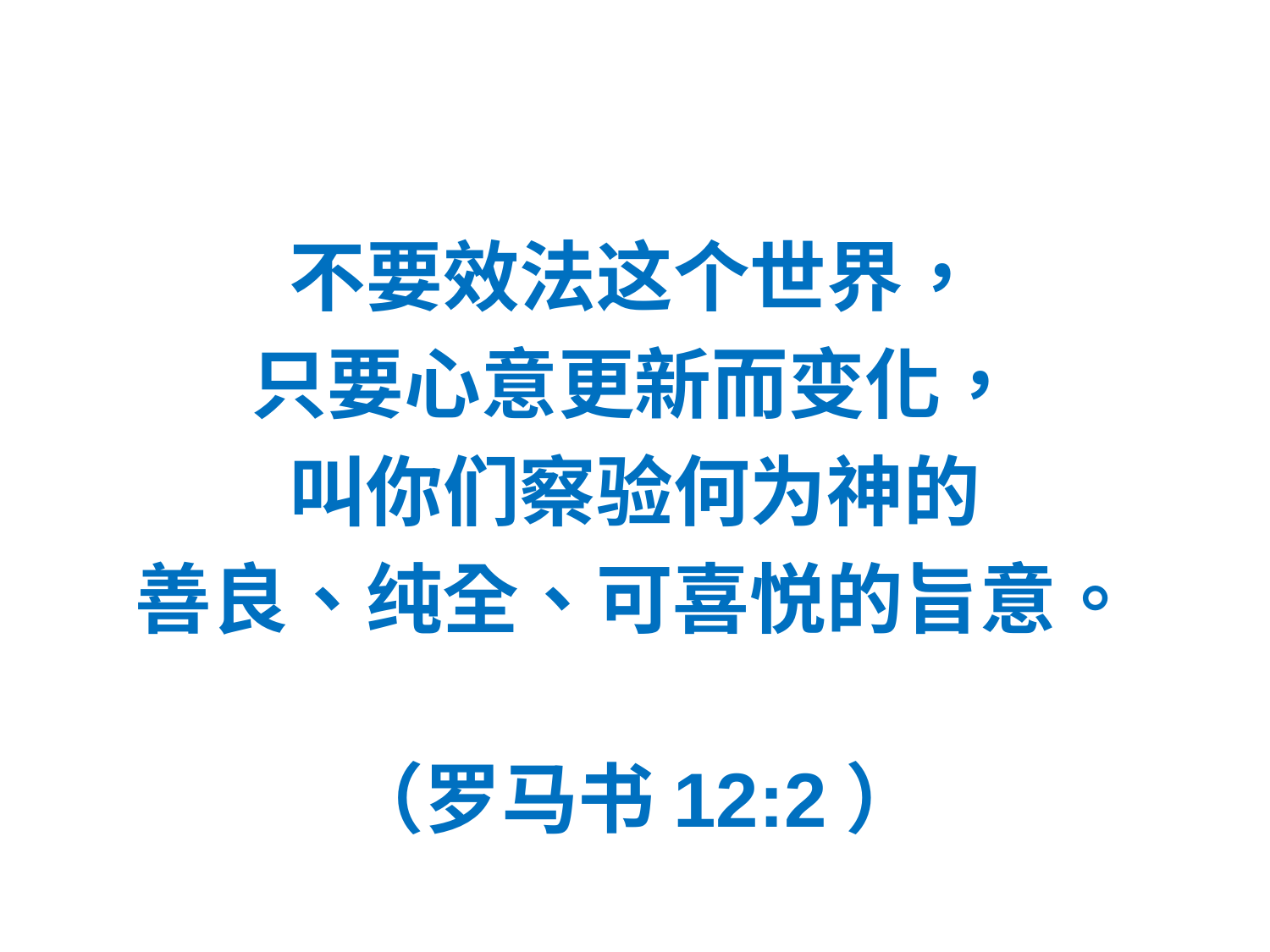

#
不要效法这个世界，
只要心意更新而变化，
叫你们察验何为神的
善良、纯全、可喜悦的旨意。
（罗马书12:2）